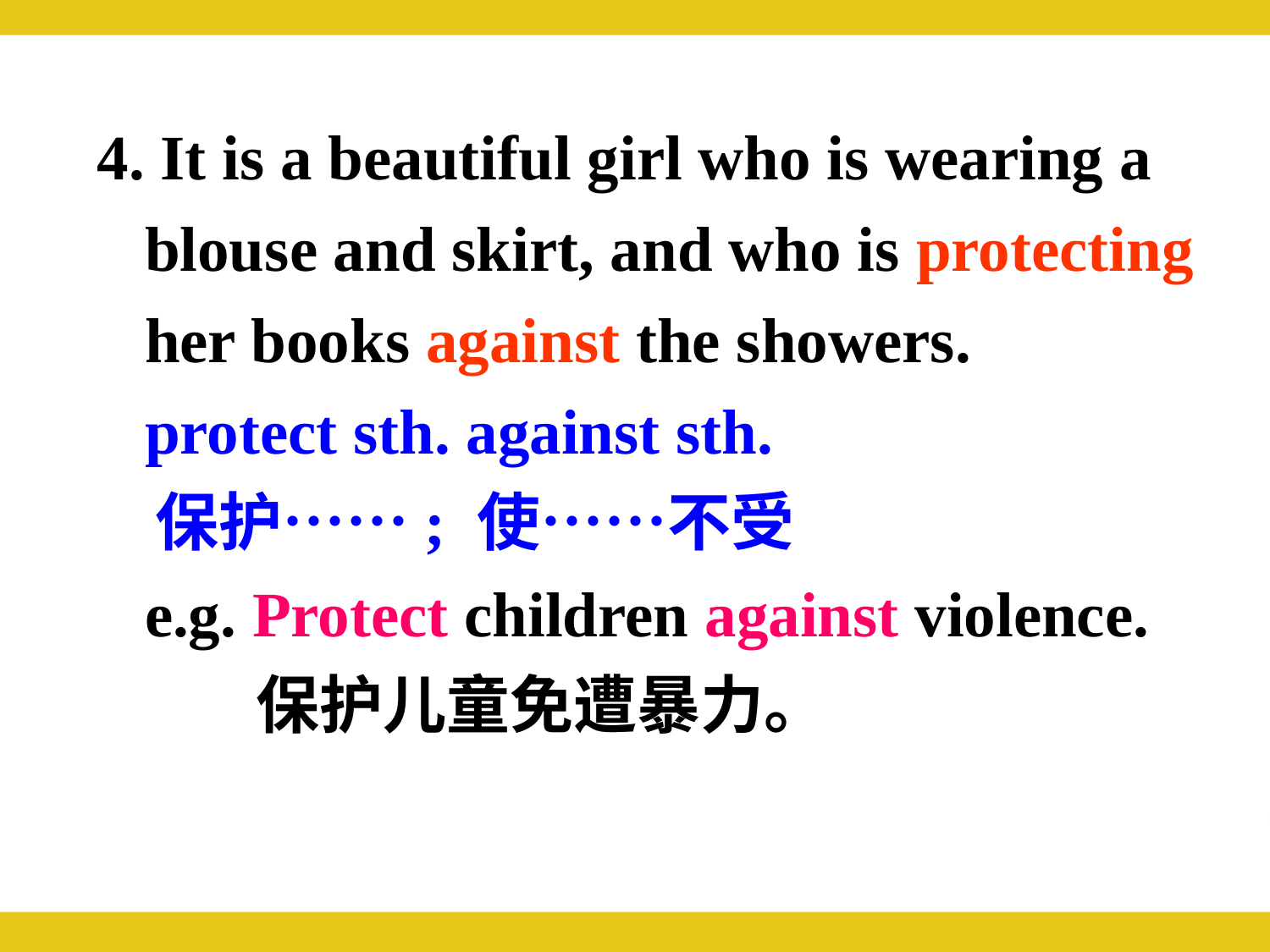

4. It is a beautiful girl who is wearing a blouse and skirt, and who is protecting her books against the showers.
   protect sth. against sth.
   保护……; 使……不受
   e.g. Protect children against violence.
          保护儿童免遭暴力。